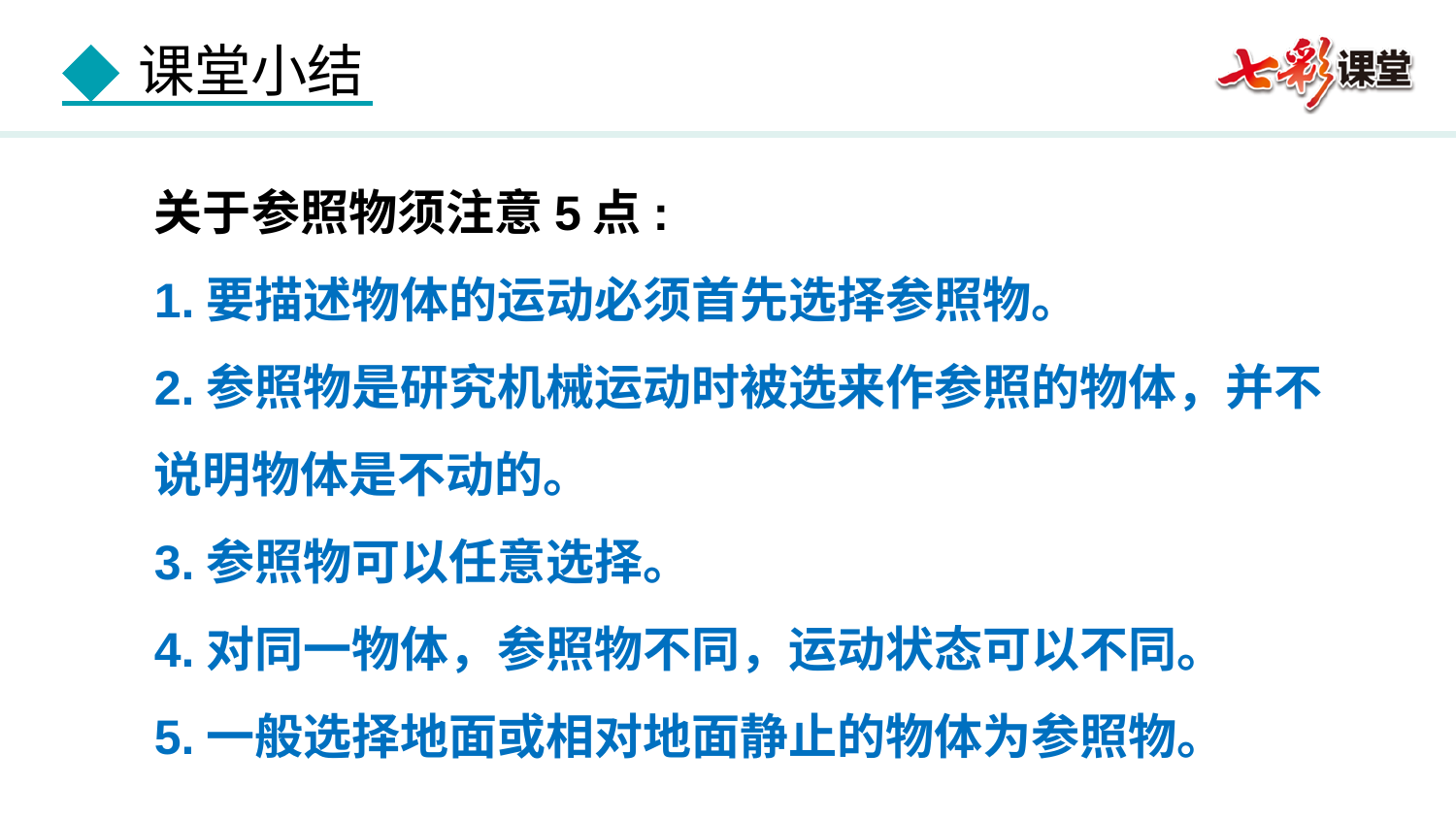

关于参照物须注意5点:
1.要描述物体的运动必须首先选择参照物。
2.参照物是研究机械运动时被选来作参照的物体，并不说明物体是不动的。
3.参照物可以任意选择。
4.对同一物体，参照物不同，运动状态可以不同。
5.一般选择地面或相对地面静止的物体为参照物。